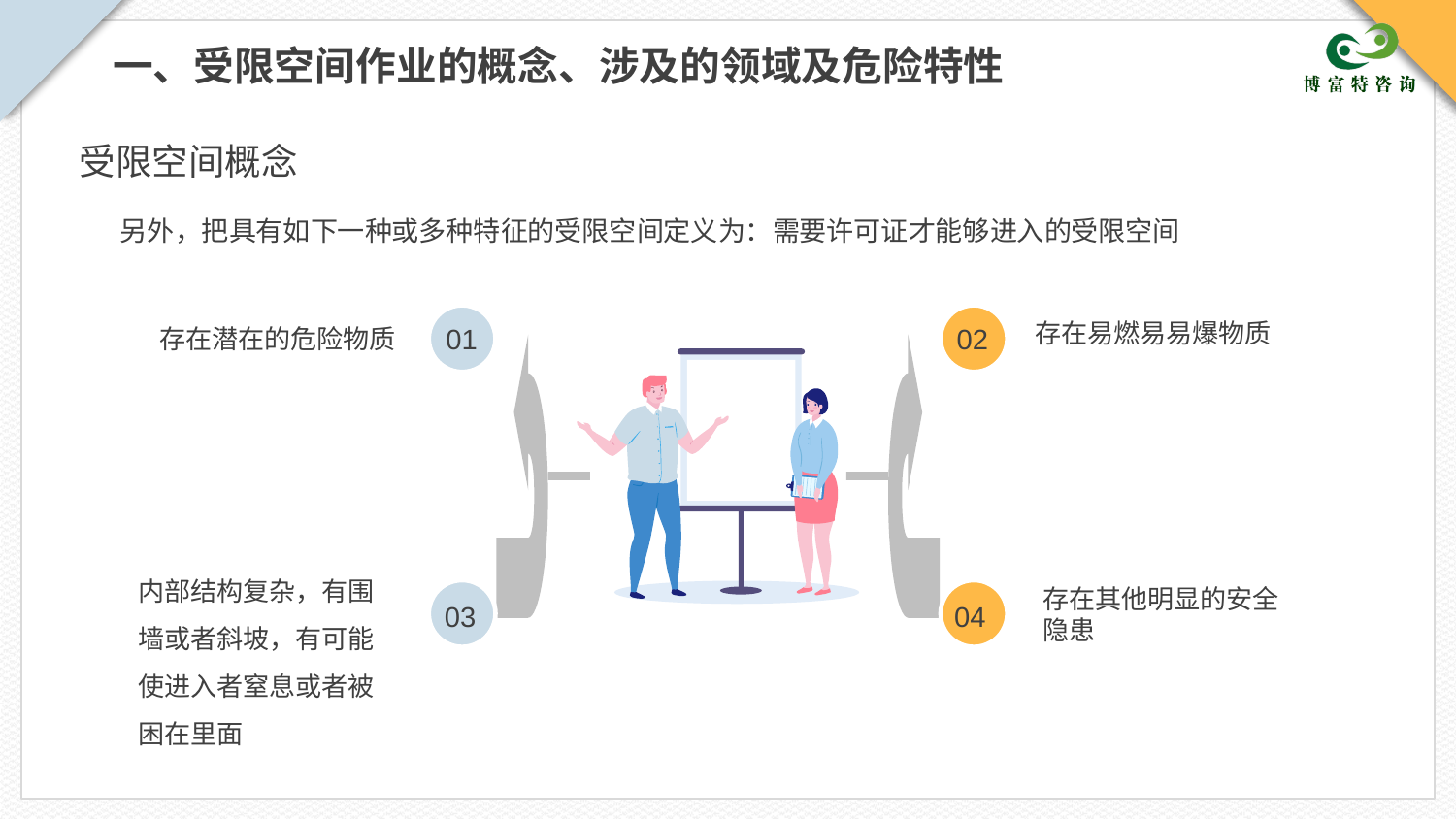

一、受限空间作业的概念、涉及的领域及危险特性
受限空间概念
另外，把具有如下一种或多种特征的受限空间定义为：需要许可证才能够进入的受限空间

存在易燃易易爆物质
01
02
存在潜在的危险物质
内部结构复杂，有围墙或者斜坡，有可能使进入者窒息或者被困在里面
存在其他明显的安全隐患
03
04